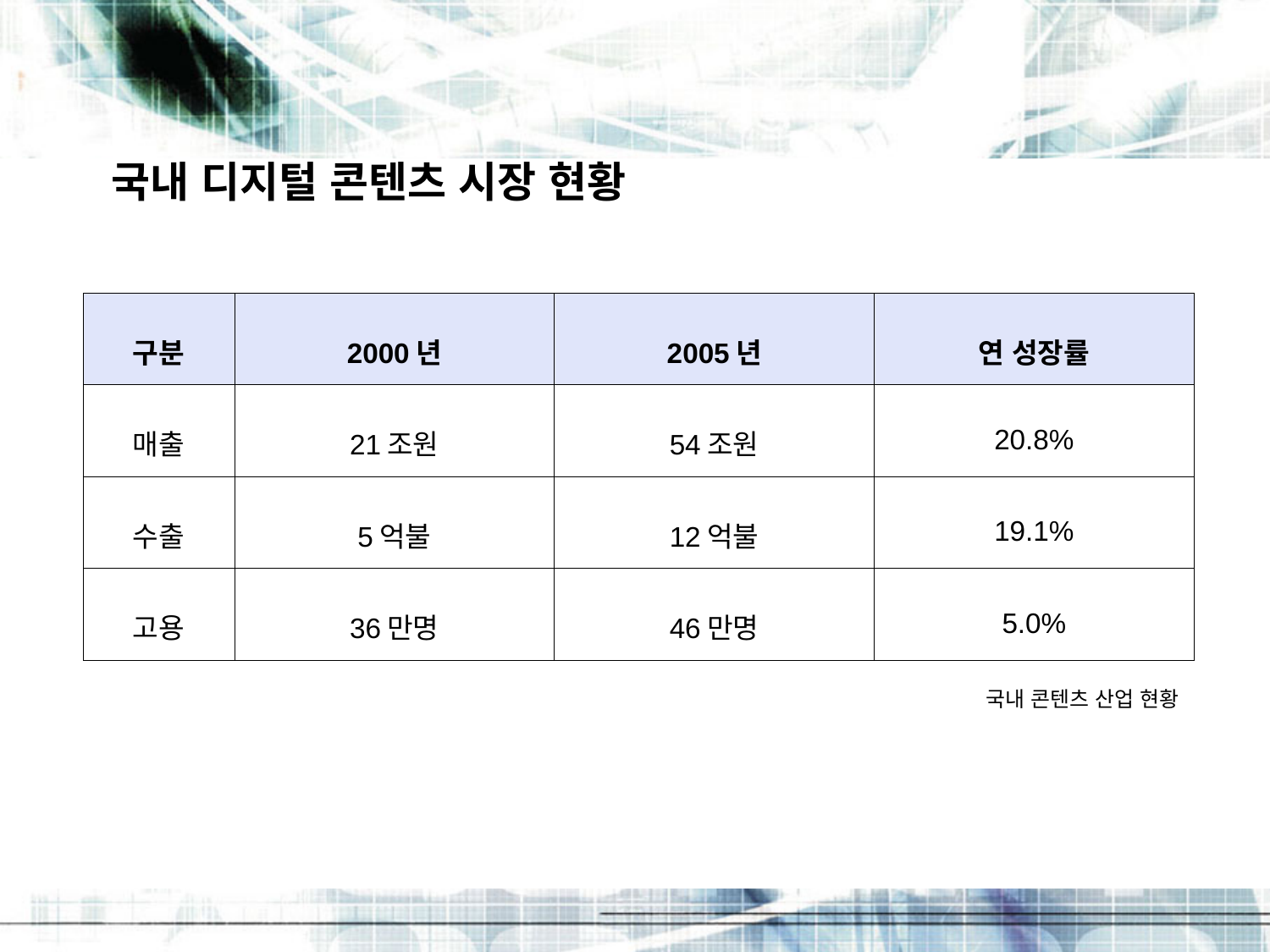

국내 디지털 콘텐츠 시장 현황
| 구분 | 2000년 | 2005년 | 연 성장률 |
| --- | --- | --- | --- |
| 매출 | 21조원 | 54조원 | 20.8% |
| 수출 | 5억불 | 12억불 | 19.1% |
| 고용 | 36만명 | 46만명 | 5.0% |
국내 콘텐츠 산업 현황